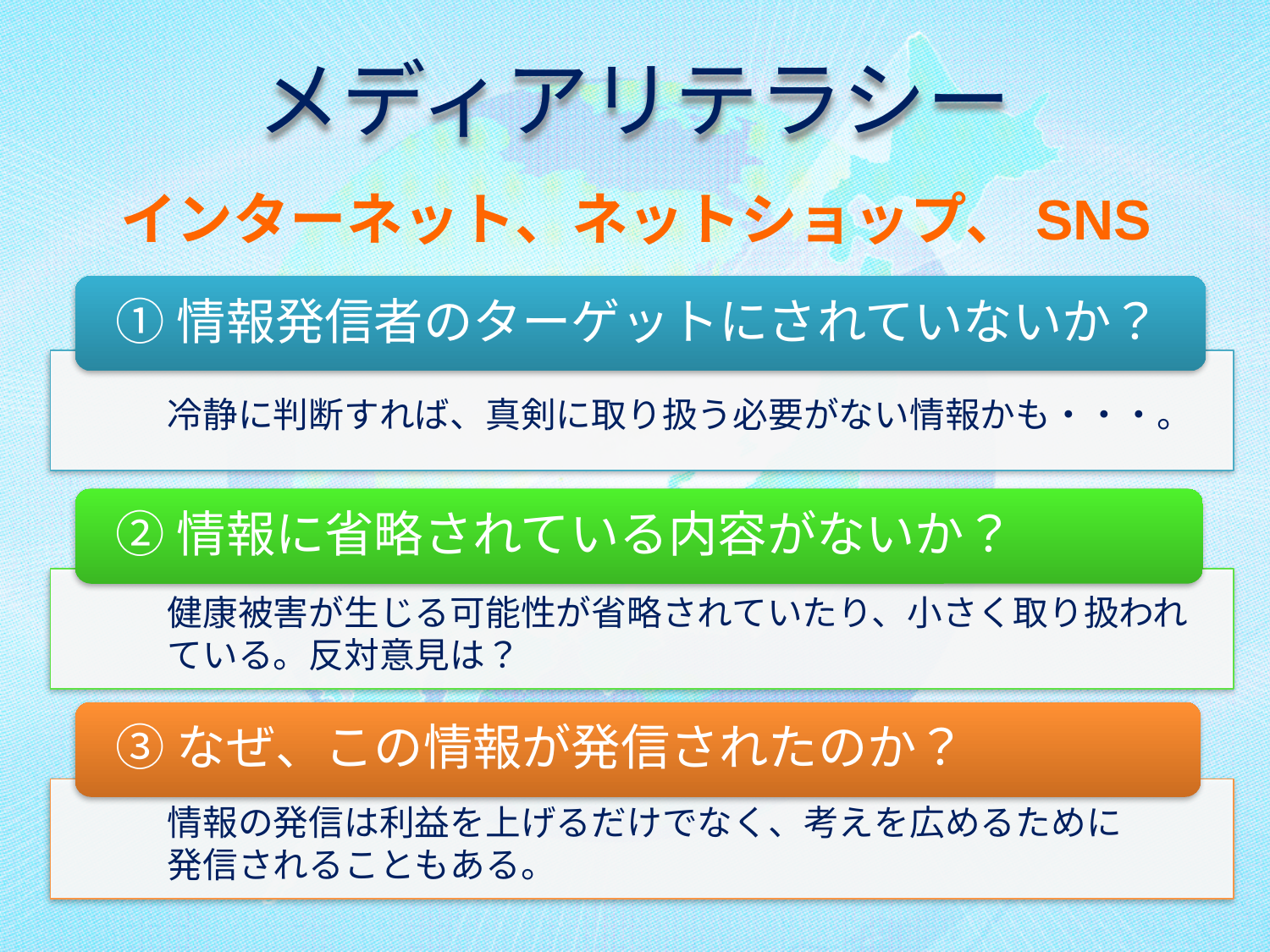

メディアリテラシー
インターネット、ネットショップ、SNS
①情報発信者のターゲットにされていないか？
②情報に省略されている内容がないか？
③なぜ、この情報が発信されたのか？
冷静に判断すれば、真剣に取り扱う必要がない情報かも・・・。
健康被害が生じる可能性が省略されていたり、小さく取り扱われ
ている。反対意見は？
情報の発信は利益を上げるだけでなく、考えを広めるために発信されることもある。